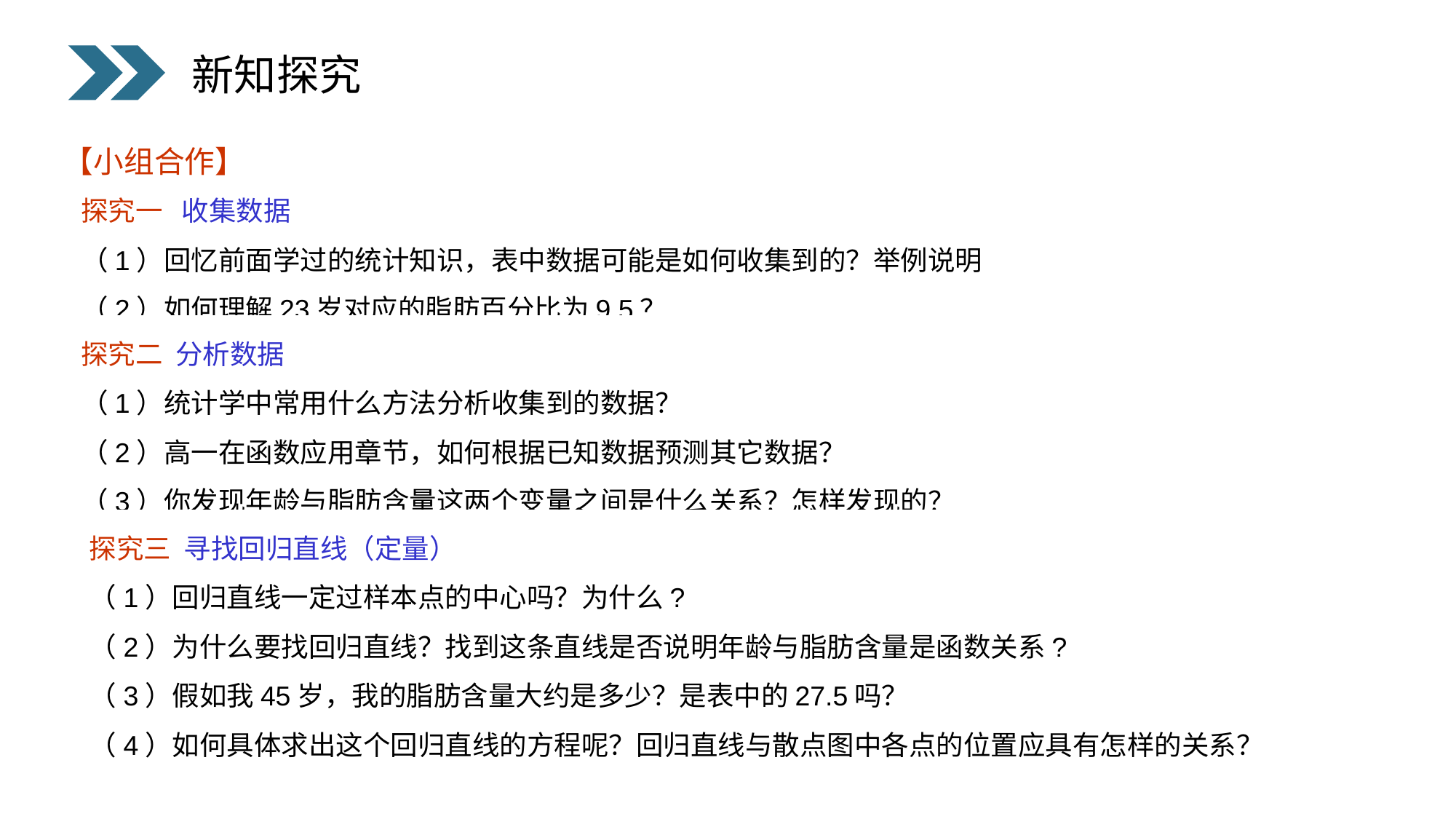

新知探究
【小组合作】
探究一   收集数据
（1）回忆前面学过的统计知识，表中数据可能是如何收集到的？举例说明
（2）如何理解23岁对应的脂肪百分比为9.5？
探究二  分析数据
（1）统计学中常用什么方法分析收集到的数据？
（2）高一在函数应用章节，如何根据已知数据预测其它数据？
（3）你发现年龄与脂肪含量这两个变量之间是什么关系？怎样发现的？
探究三  寻找回归直线（定量）
（1）回归直线一定过样本点的中心吗？为什么?
（2）为什么要找回归直线？找到这条直线是否说明年龄与脂肪含量是函数关系?
（3）假如我45岁，我的脂肪含量大约是多少？是表中的27.5吗？
（4）如何具体求出这个回归直线的方程呢？回归直线与散点图中各点的位置应具有怎样的关系？